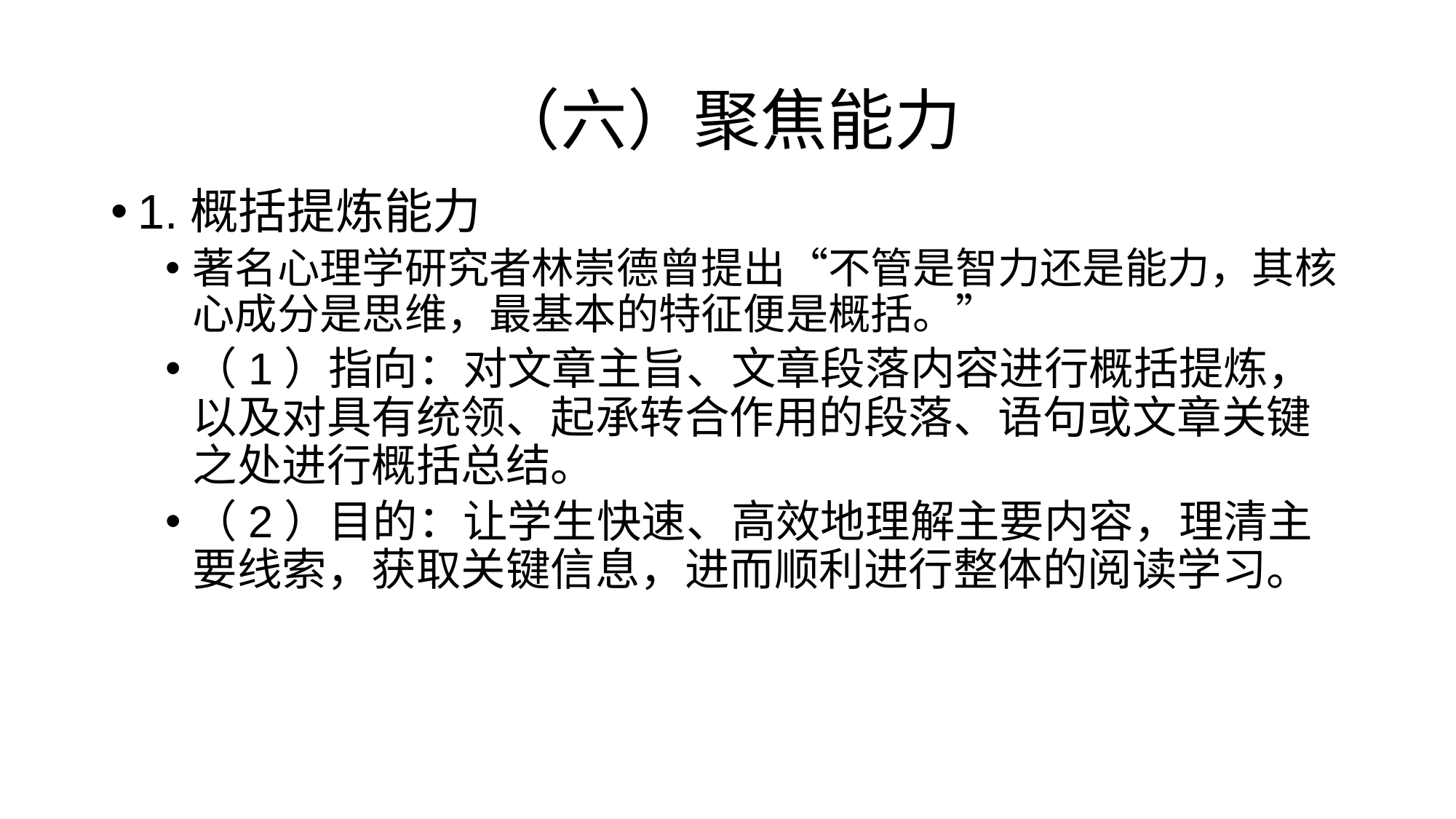

# （六）聚焦能力
1.概括提炼能力
著名心理学研究者林崇德曾提出“不管是智力还是能力，其核心成分是思维，最基本的特征便是概括。”
（1）指向：对文章主旨、文章段落内容进行概括提炼，以及对具有统领、起承转合作用的段落、语句或文章关键之处进行概括总结。
（2）目的：让学生快速、高效地理解主要内容，理清主要线索，获取关键信息，进而顺利进行整体的阅读学习。